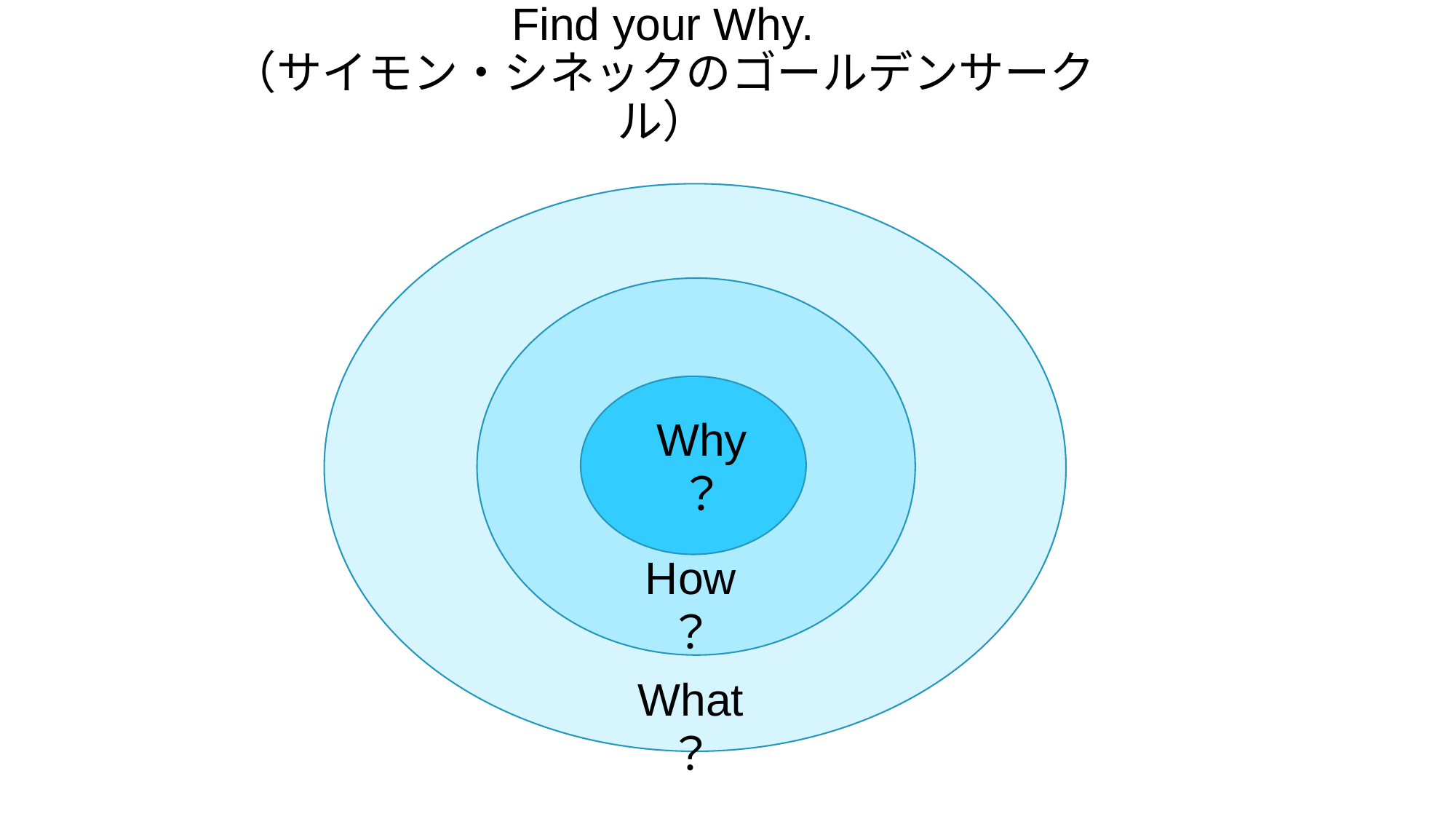

# Find your Why. （サイモン・シネックのゴールデンサークル）
Why
Why

Why
？
How
？
What
？